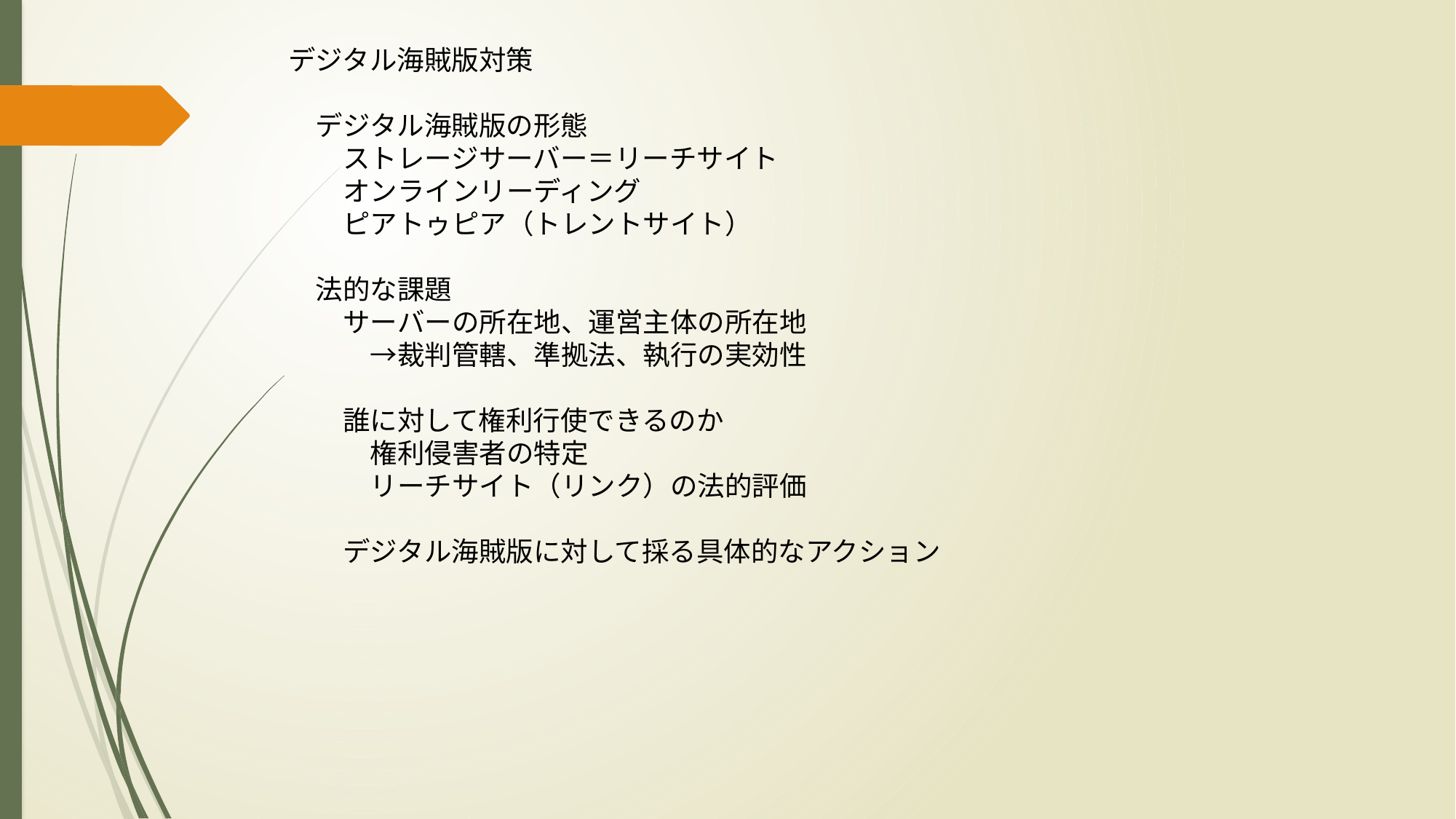

デジタル海賊版対策

　デジタル海賊版の形態
　　ストレージサーバー＝リーチサイト
　　オンラインリーディング
　　ピアトゥピア（トレントサイト）

　法的な課題
　　サーバーの所在地、運営主体の所在地
　　　→裁判管轄、準拠法、執行の実効性

　　誰に対して権利行使できるのか
　　　権利侵害者の特定
　　　リーチサイト（リンク）の法的評価

　　デジタル海賊版に対して採る具体的なアクション